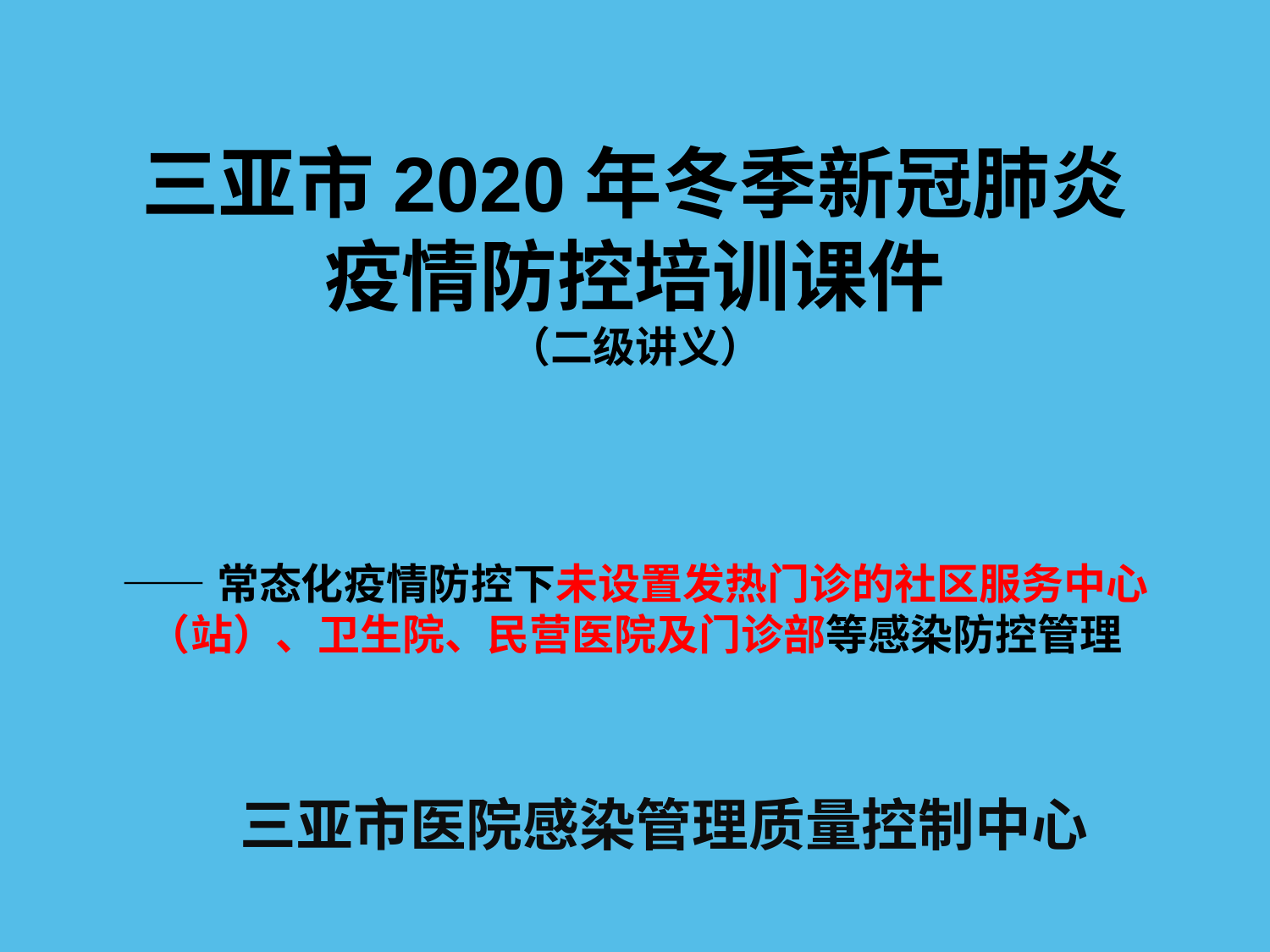

三亚市2020年冬季新冠肺炎疫情防控培训课件
（二级讲义）

——常态化疫情防控下未设置发热门诊的社区服务中心（站）、卫生院、民营医院及门诊部等感染防控管理

三亚市医院感染管理质量控制中心

1